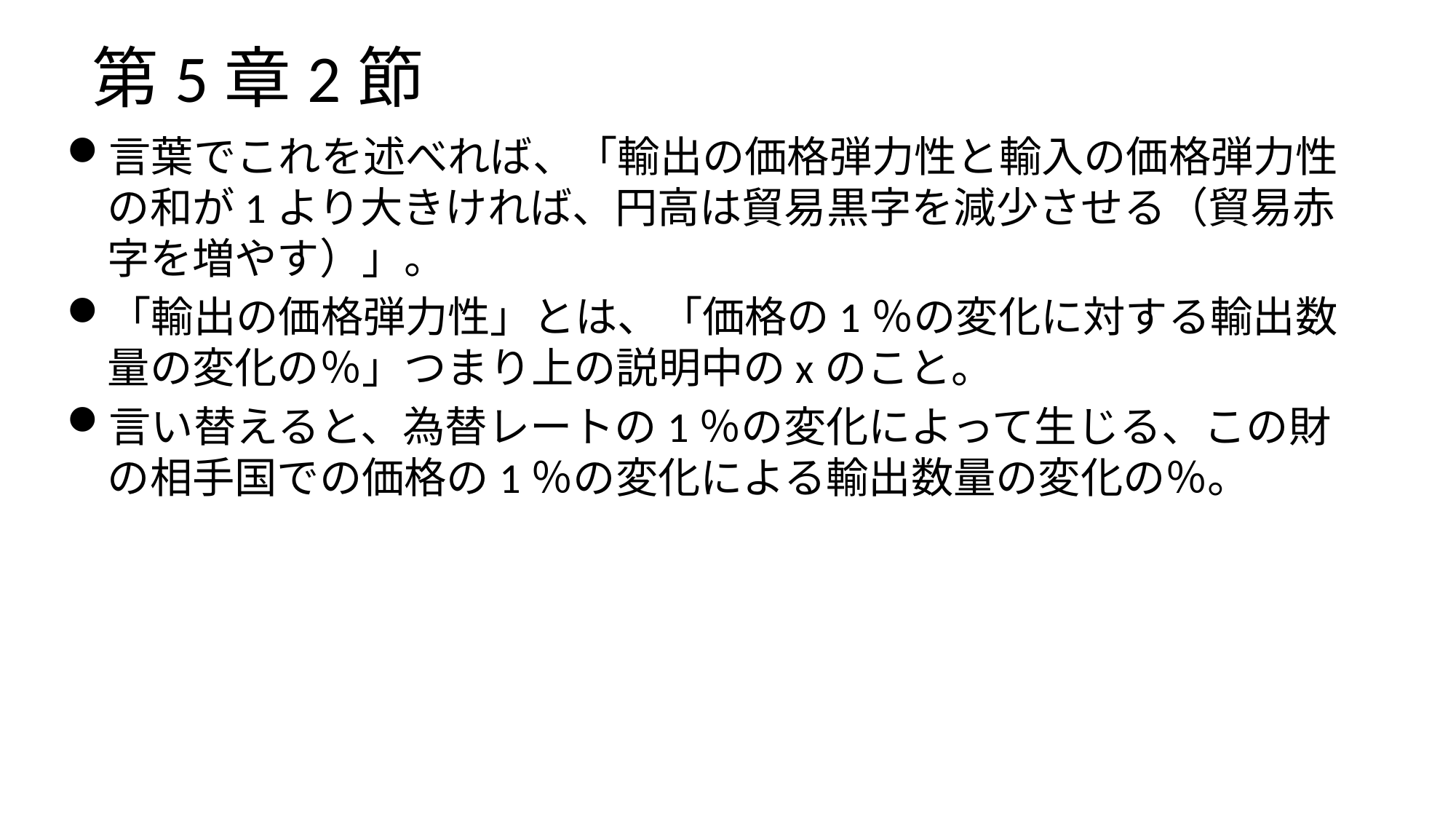

# 第5章2節
言葉でこれを述べれば、「輸出の価格弾力性と輸入の価格弾力性の和が1より大きければ、円高は貿易黒字を減少させる（貿易赤字を増やす）」。
「輸出の価格弾力性」とは、「価格の1％の変化に対する輸出数量の変化の％」つまり上の説明中のxのこと。
言い替えると、為替レートの1％の変化によって生じる、この財の相手国での価格の1％の変化による輸出数量の変化の％。